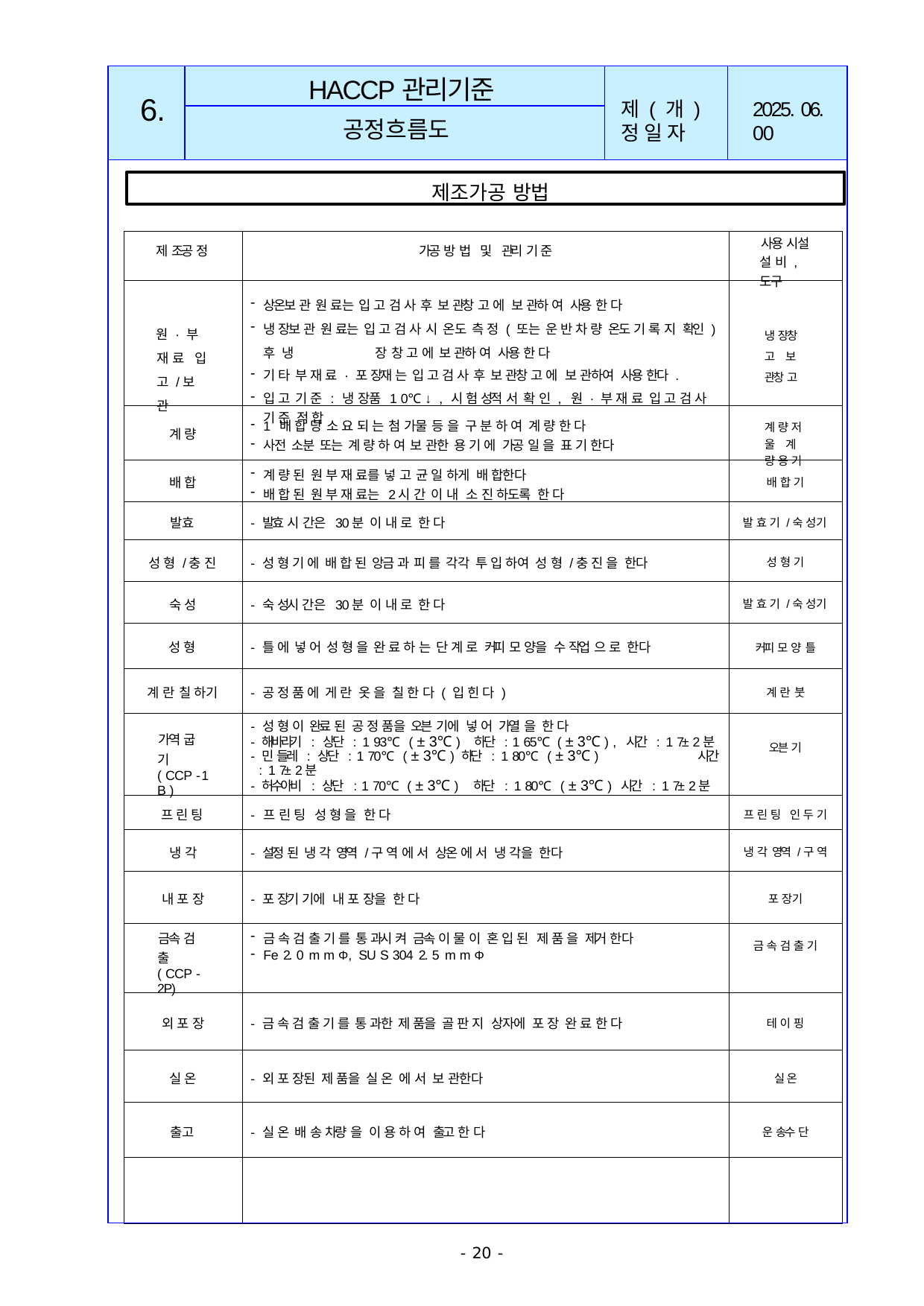

|  |  |  |  |
| --- | --- | --- | --- |
|  |  |  |  |
|  |  |  |  |
HACCP관리기준
6.
제 ( 개 ) 정 일 자
2025. 06. 00
공정흐름도
제조가공 방법
| 제 조공 정 | 가공 방 법 및 관리 기 준 | 사용 시설 설 비 , 도구 |
| --- | --- | --- |
| 원 · 부 재 료 입 고 /보 관 | 상온보 관 원 료는 입 고 검 사 후 보 관창 고 에 보 관하 여 사용 한 다 냉 장보 관 원 료는 입 고 검 사 시 온도 측 정 ( 또는 운 반 차 량 온도 기 록 지 확인 ) 후 냉 장 창 고 에 보 관하 여 사용 한 다 기 타 부 재 료 · 포 장재 는 입 고 검 사 후 보 관창 고 에 보 관하여 사용 한다 . 입 고 기 준 : 냉 장품 1 0℃ ↓ , 시 험 성적 서 확 인 , 원 · 부 재 료 입 고 검 사 기 준 적 합 | 냉 장창 고 보 관창 고 |
| 계 량 | 1 배 합 당 소 요 되 는 첨 가물 등 을 구 분 하 여 계 량 한 다 사전 소분 또는 계 량 하 여 보 관한 용 기 에 가공 일 을 표 기 한다 | 계 량 저 울 계 량 용 기 |
| 배 합 | 계 량 된 원 부 재 료를 넣 고 균 일 하게 배 합한다 배 합 된 원 부 재 료는 2시 간 이 내 소 진 하도록 한 다 | 배 합 기 |
| 발효 | - 발효 시 간은 30분 이 내 로 한 다 | 발 효 기 /숙 성기 |
| 성 형 /충 진 | - 성 형 기 에 배 합 된 앙금 과 피 를 각각 투 입 하여 성 형 /충 진 을 한다 | 성 형 기 |
| 숙 성 | - 숙 성시 간은 30분 이 내 로 한 다 | 발 효 기 /숙 성기 |
| 성 형 | - 틀 에 넣 어 성 형 을 완 료 하 는 단 계 로 커피 모 양을 수 작업 으 로 한다 | 커피 모 양 틀 |
| 계 란 칠 하기 | - 공 정 품 에 게 란 옷 을 칠 한 다 ( 입 힌 다 ) | 계 란 붓 |
| 가역 굽 기 ( CCP -1 B ) | - 성 형 이 완료 된 공 정 품을 오븐 기에 넣 어 가열 을 한 다 - 해바라기 : 상단 : 1 93℃ ( ± 3℃ ) 하단 : 1 65℃ ( ± 3℃ ) , 시간 : 1 7± 2분 - 민 들레 : 상단 : 1 70℃ ( ± 3℃ ) 하단 : 1 80℃ ( ± 3℃ ) 시간 : 1 7± 2분 - 허수아비 : 상단 : 1 70℃ ( ± 3℃ ) 하단 : 1 80℃ ( ± 3℃ ) 시간 : 1 7± 2분 | 오븐 기 |
| 프 린 팅 | - 프 린 팅 성 형 을 한 다 | 프 린 팅 인 두 기 |
| 냉 각 | - 설정 된 냉 각 영역 /구 역 에 서 상온 에 서 냉 각을 한다 | 냉 각 영역 /구 역 |
| 내 포 장 | - 포 장기 기에 내 포 장을 한 다 | 포 장기 |
| 금속 검 출 ( CCP -2P) | 금 속 검 출 기 를 통 과시 켜 금속 이 물 이 혼 입 된 제 품 을 제거 한다 Fe 2. 0 m m Φ, SU S 304 2. 5 m m Φ | 금 속 검 출 기 |
| 외 포 장 | - 금 속 검 출 기 를 통 과한 제 품을 골 판 지 상자에 포 장 완 료 한 다 | 테 이 핑 |
| 실 온 | - 외 포 장된 제 품을 실 온 에 서 보 관한다 | 실 온 |
| 출고 | - 실 온 배 송 차량 을 이 용 하 여 출고 한 다 | 운 송수 단 |
|  |  |  |
- 20 -